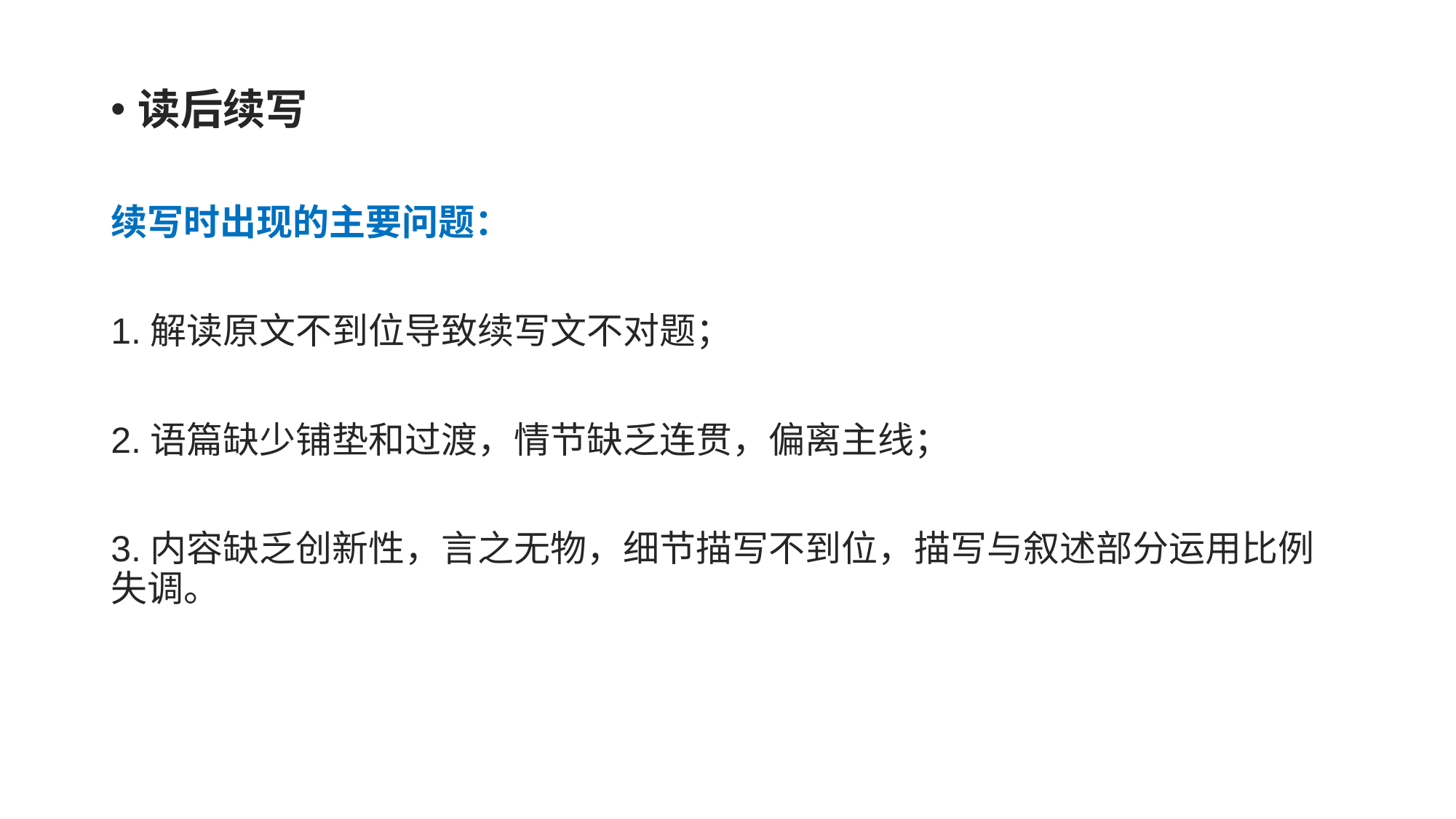

读后续写

续写时出现的主要问题：

1.解读原文不到位导致续写文不对题；

2.语篇缺少铺垫和过渡，情节缺乏连贯，偏离主线；

3.内容缺乏创新性，言之无物，细节描写不到位，描写与叙述部分运用比例失调。